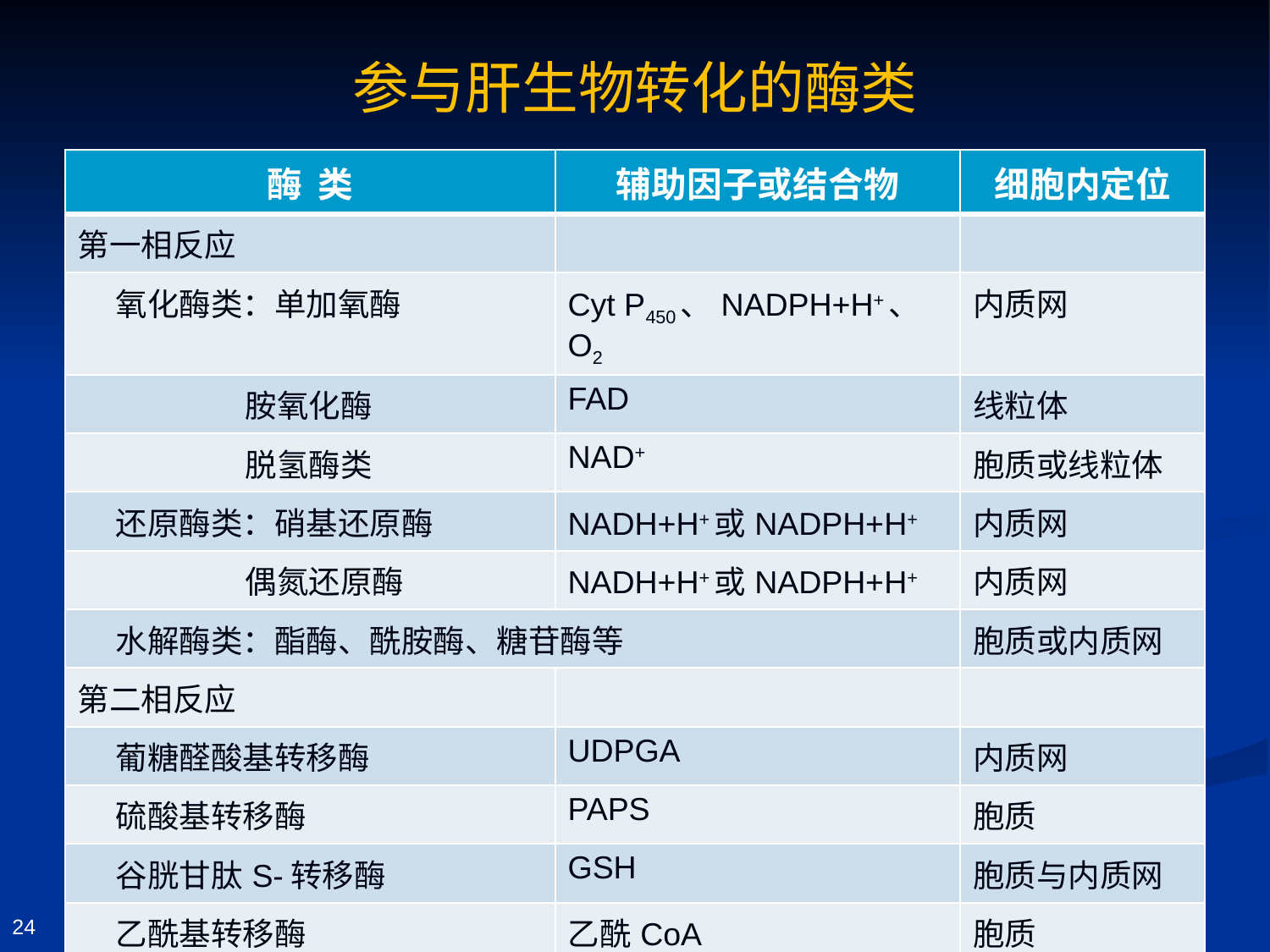

# 参与肝生物转化的酶类
| 酶 类 | 辅助因子或结合物 | 细胞内定位 |
| --- | --- | --- |
| 第一相反应 |  |  |
| 氧化酶类：单加氧酶 | Cyt P450、NADPH+H+、O2 | 内质网 |
| 胺氧化酶 | FAD | 线粒体 |
| 脱氢酶类 | NAD+ | 胞质或线粒体 |
| 还原酶类：硝基还原酶 | NADH+H+或NADPH+H+ | 内质网 |
| 偶氮还原酶 | NADH+H+或NADPH+H+ | 内质网 |
| 水解酶类：酯酶、酰胺酶、糖苷酶等 |  | 胞质或内质网 |
| 第二相反应 |  |  |
| 葡糖醛酸基转移酶 | UDPGA | 内质网 |
| 硫酸基转移酶 | PAPS | 胞质 |
| 谷胱甘肽S-转移酶 | GSH | 胞质与内质网 |
| 乙酰基转移酶 | 乙酰CoA | 胞质 |
| 酰基转移酶 | 甘氨酸 | 线粒体 |
| 甲基转移酶 | SAM | 胞质与内质网 |
24